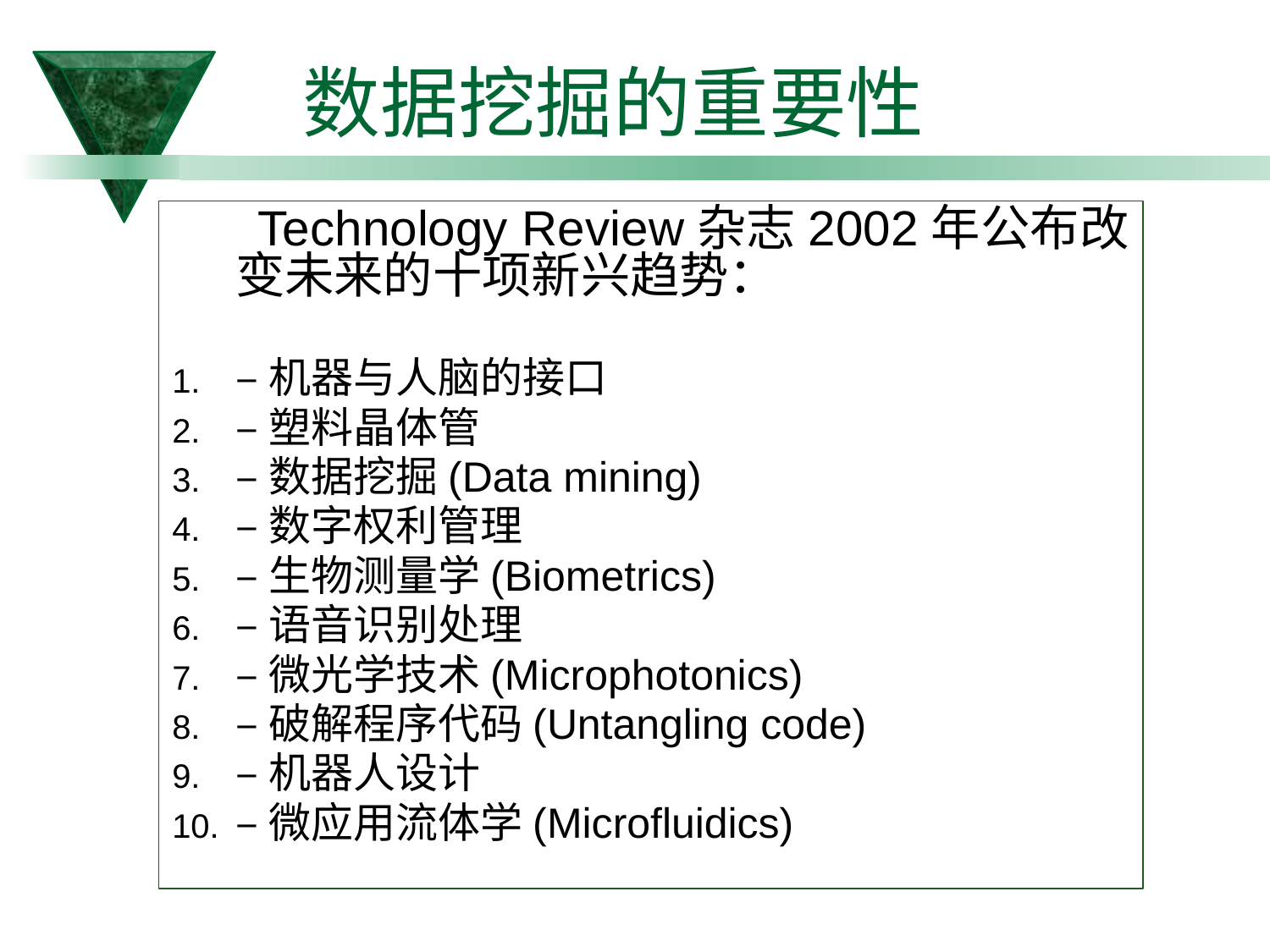

数据挖掘的重要性

      Technology Review杂志2002年公布改变未来的十项新兴趋势：

–机器与人脑的接口
–塑料晶体管
–数据挖掘(Data mining)
–数字权利管理
–生物测量学(Biometrics)
–语音识别处理
–微光学技术(Microphotonics)
–破解程序代码(Untangling code)
–机器人设计
–微应用流体学(Microfluidics)